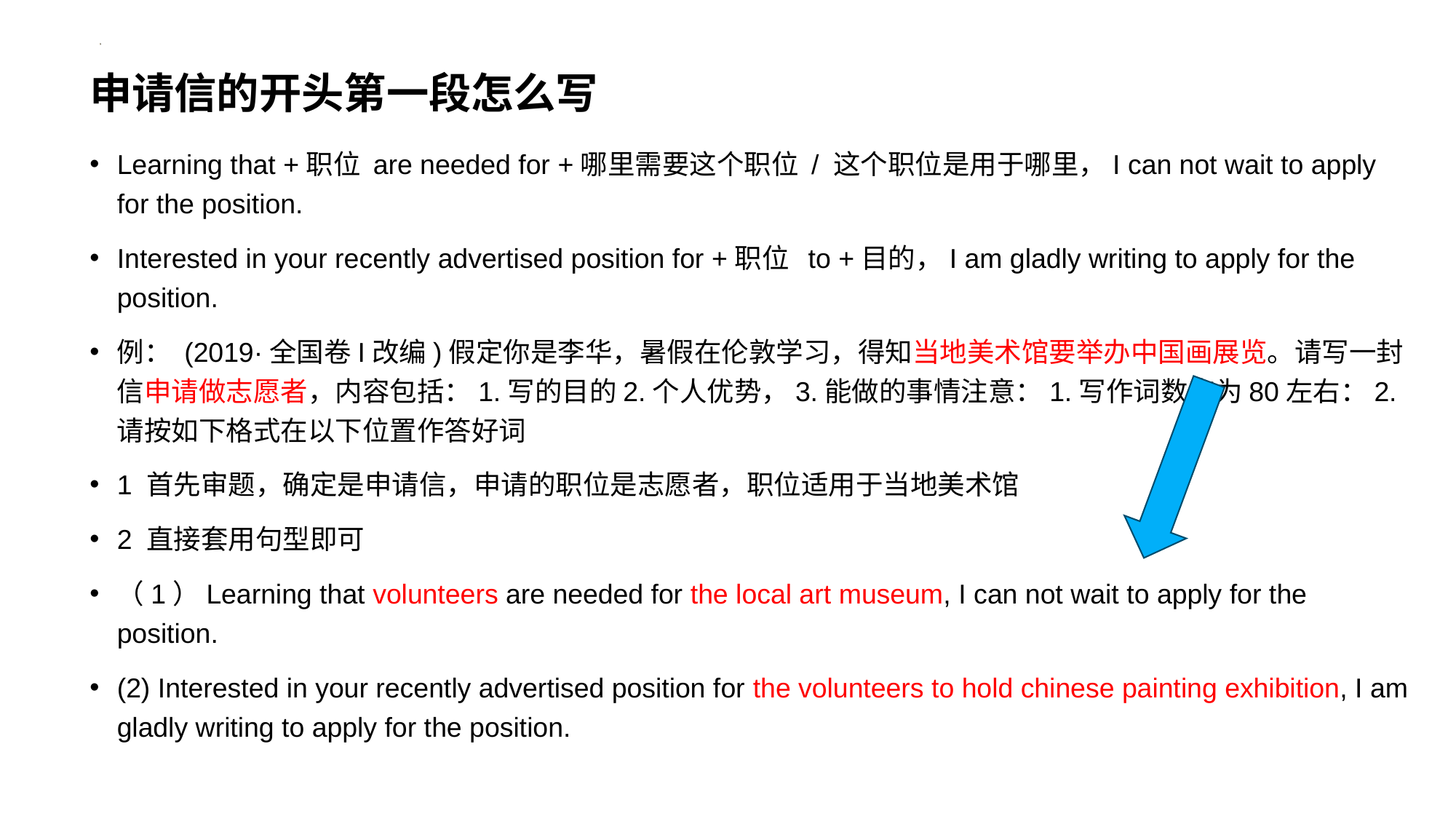

# 申请信的开头第一段怎么写
Learning that +职位 are needed for +哪里需要这个职位 / 这个职位是用于哪里，I can not wait to apply for the position.
Interested in your recently advertised position for +职位  to +目的，I am gladly writing to apply for the position.
例： (2019·全国卷I改编)假定你是李华，暑假在伦敦学习，得知当地美术馆要举办中国画展览。请写一封信申请做志愿者，内容包括：1.写的目的2.个人优势，3.能做的事情注意：1.写作词数应为80左右：2.请按如下格式在以下位置作答好词
1 首先审题，确定是申请信，申请的职位是志愿者，职位适用于当地美术馆
2 直接套用句型即可
（1）Learning that volunteers are needed for the local art museum, I can not wait to apply for the position.
(2) Interested in your recently advertised position for the volunteers to hold chinese painting exhibition, I am gladly writing to apply for the position.